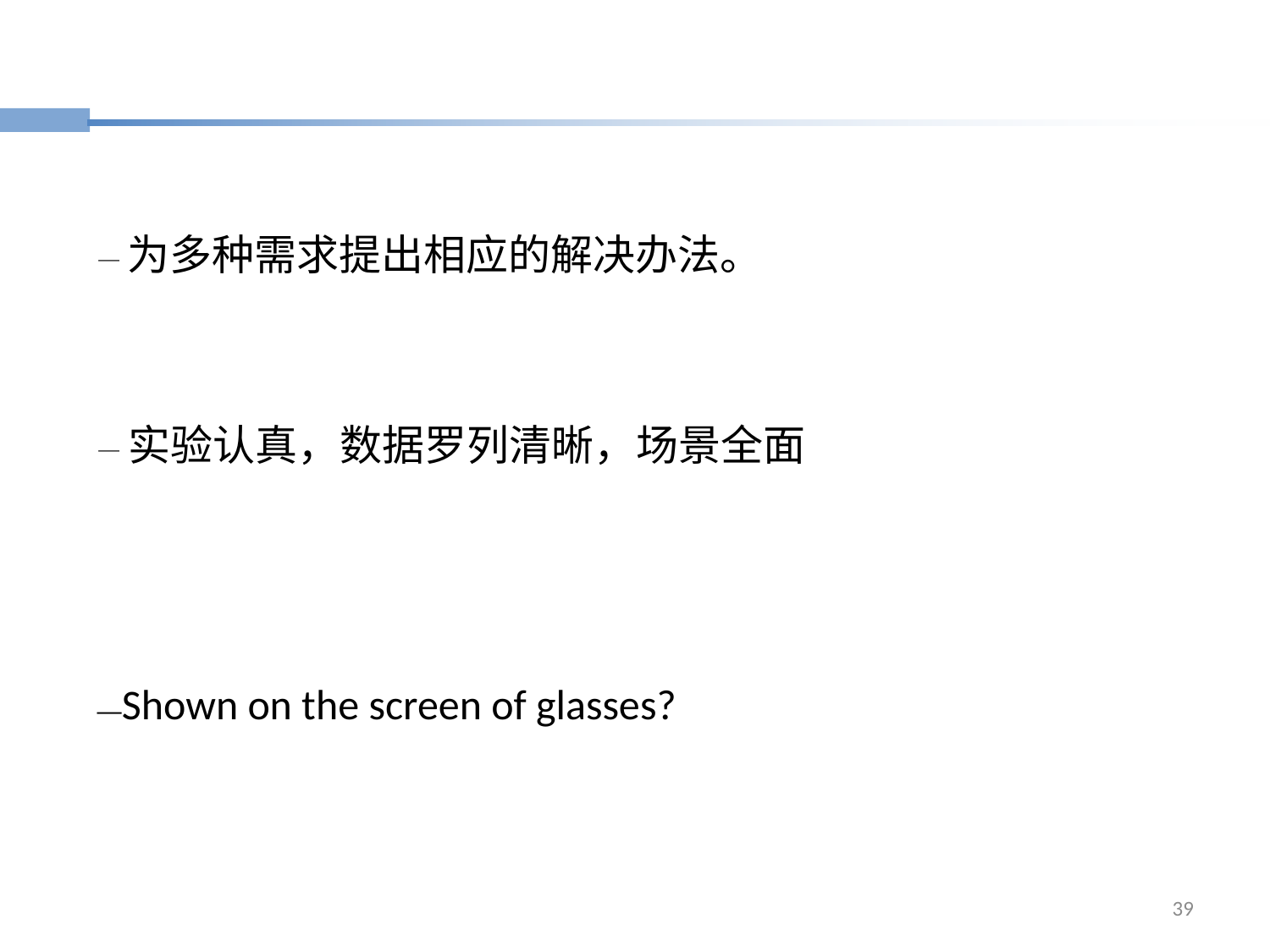

—为多种需求提出相应的解决办法。
—实验认真，数据罗列清晰，场景全面
—Shown on the screen of glasses?
39